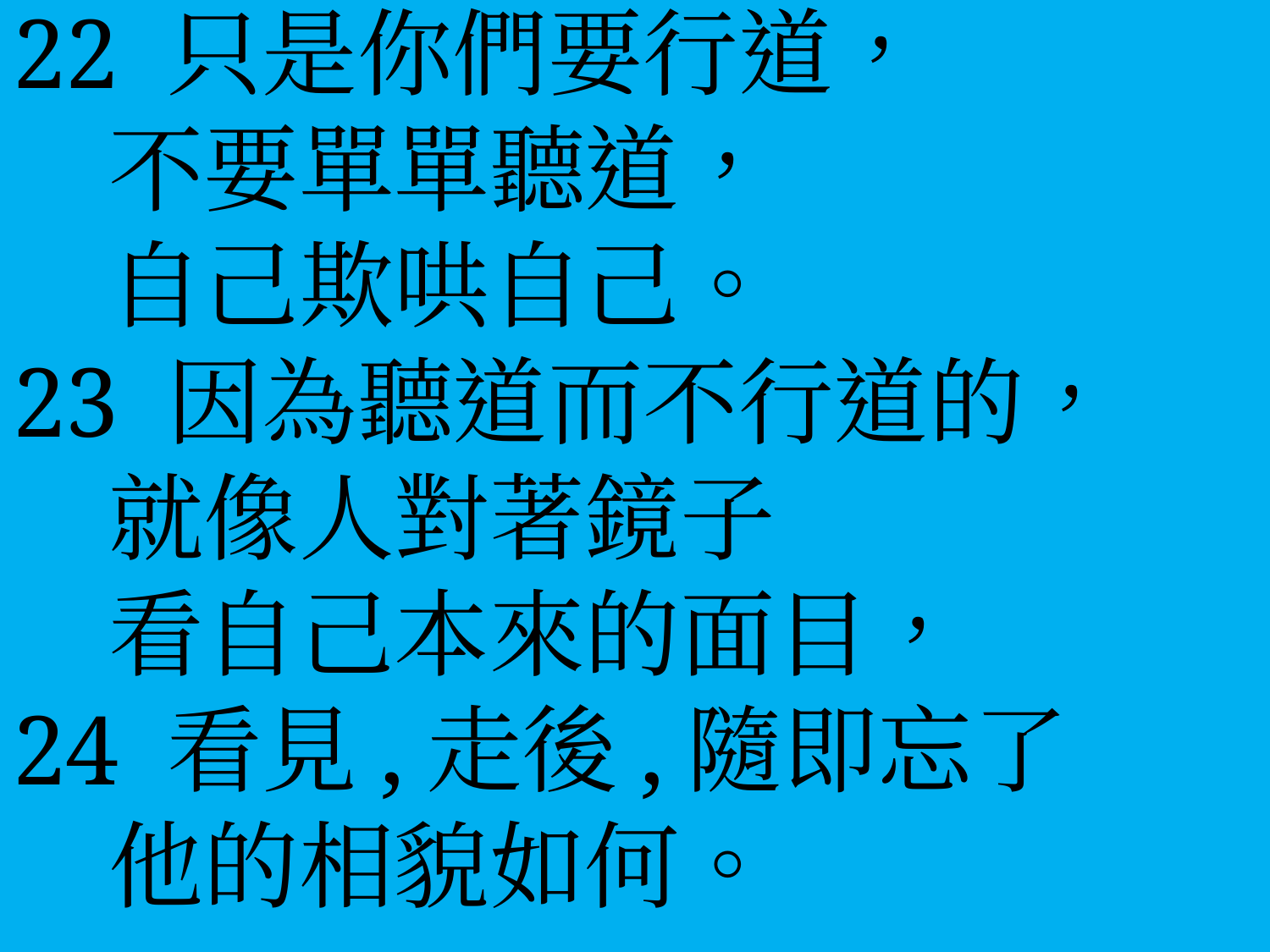

22 只是你們要行道，
   不要單單聽道，
   自己欺哄自己。
23 因為聽道而不行道的，
   就像人對著鏡子
   看自己本來的面目，
24 看見,走後,隨即忘了
   他的相貌如何。
#